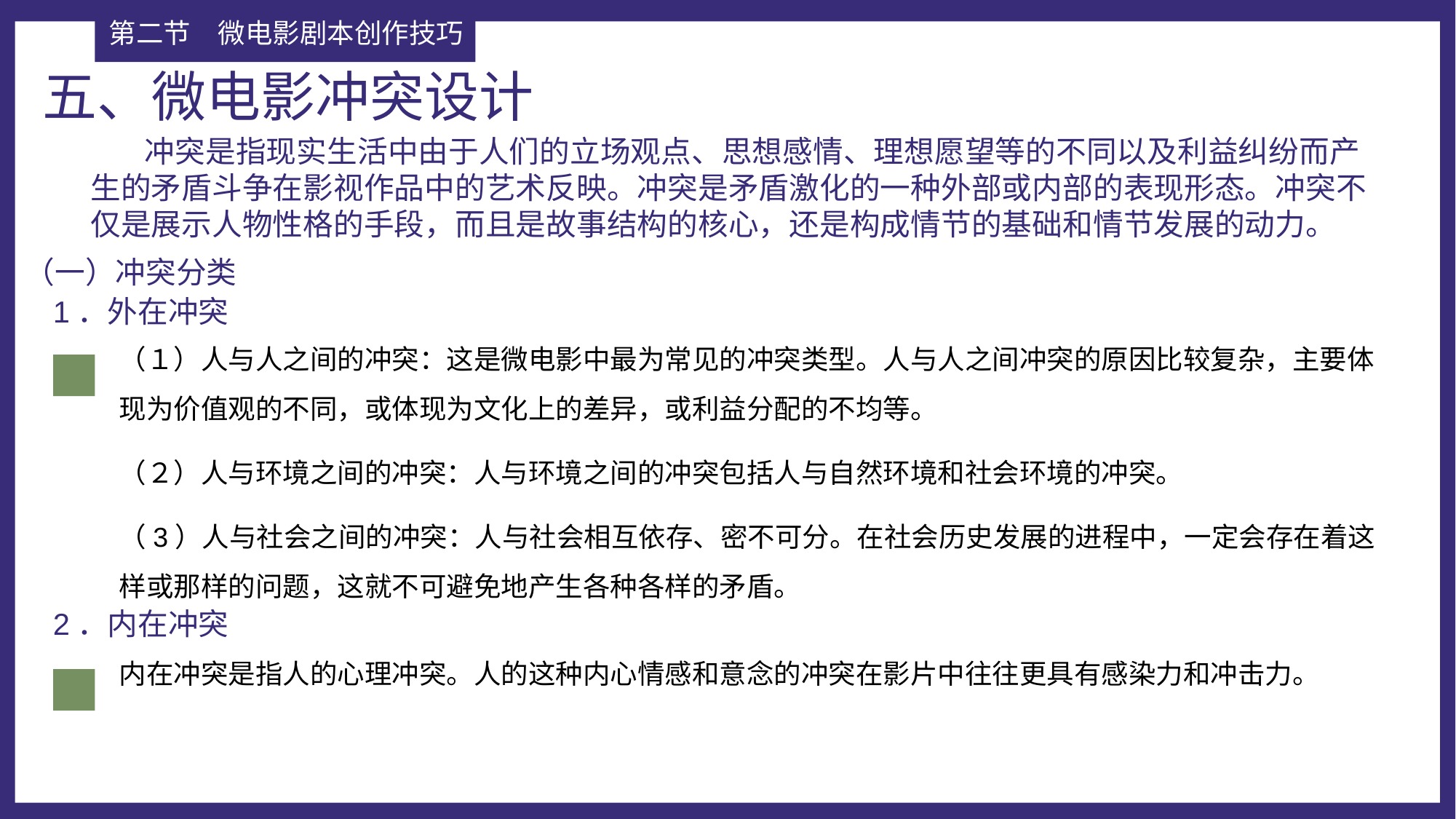

第二节	微电影剧本创作技巧
五、微电影冲突设计
       冲突是指现实生活中由于人们的立场观点、思想感情、理想愿望等的不同以及利益纠纷而产生的矛盾斗争在影视作品中的艺术反映。冲突是矛盾激化的一种外部或内部的表现形态。冲突不仅是展示人物性格的手段，而且是故事结构的核心，还是构成情节的基础和情节发展的动力。
（一）冲突分类
1．外在冲突
（１）人与人之间的冲突：这是微电影中最为常见的冲突类型。人与人之间冲突的原因比较复杂，主要体现为价值观的不同，或体现为文化上的差异，或利益分配的不均等。
（２）人与环境之间的冲突：人与环境之间的冲突包括人与自然环境和社会环境的冲突。
（3）人与社会之间的冲突：人与社会相互依存、密不可分。在社会历史发展的进程中，一定会存在着这样或那样的问题，这就不可避免地产生各种各样的矛盾。

2．内在冲突
内在冲突是指人的心理冲突。人的这种内心情感和意念的冲突在影片中往往更具有感染力和冲击力。